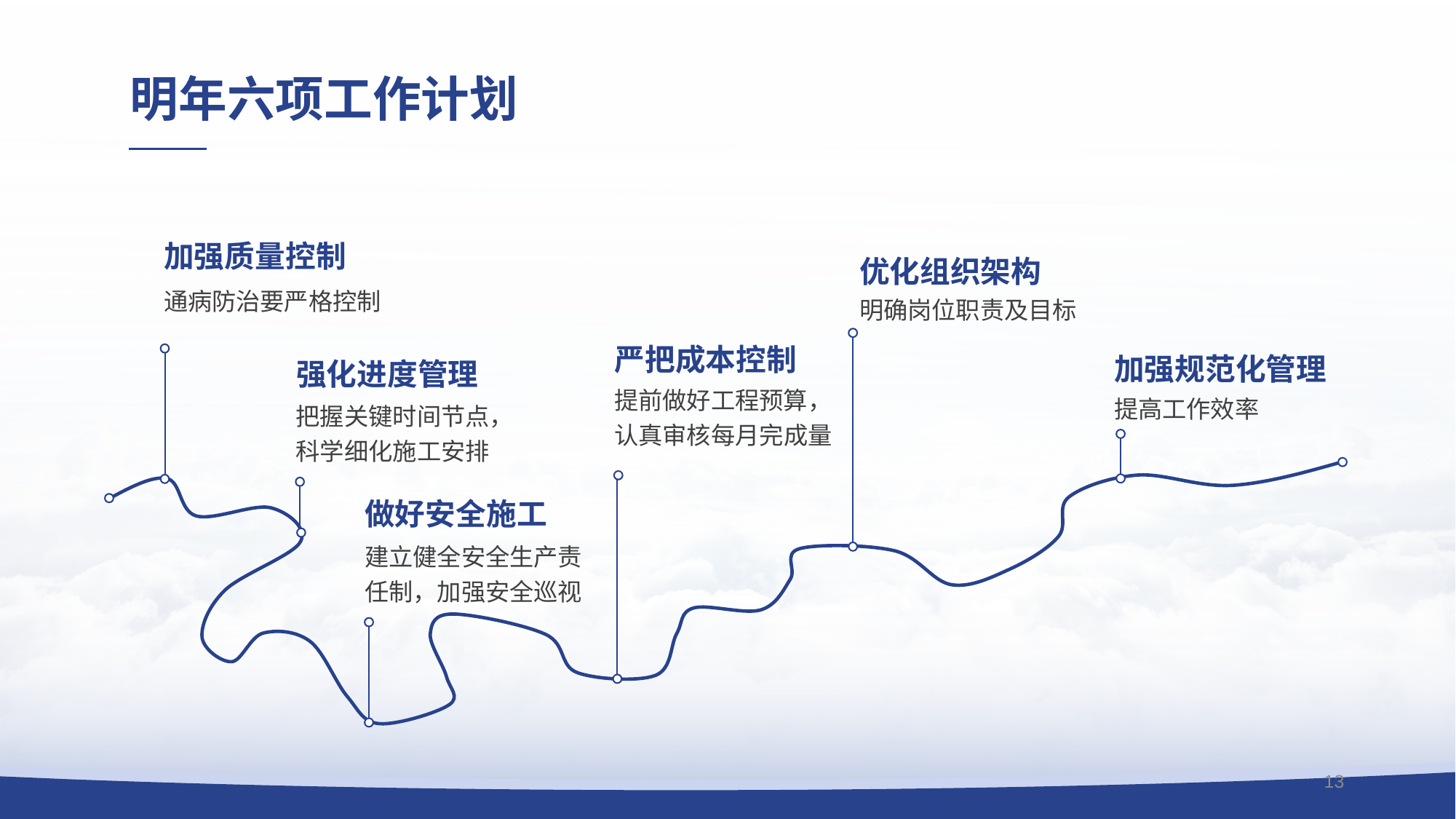

# 明年六项工作计划
加强质量控制
优化组织架构
通病防治要严格控制
明确岗位职责及目标

严把成本控制
加强规范化管理
强化进度管理
提前做好工程预算，认真审核每月完成量
提高工作效率
把握关键时间节点，科学细化施工安排

做好安全施工
建立健全安全生产责任制，加强安全巡视
13